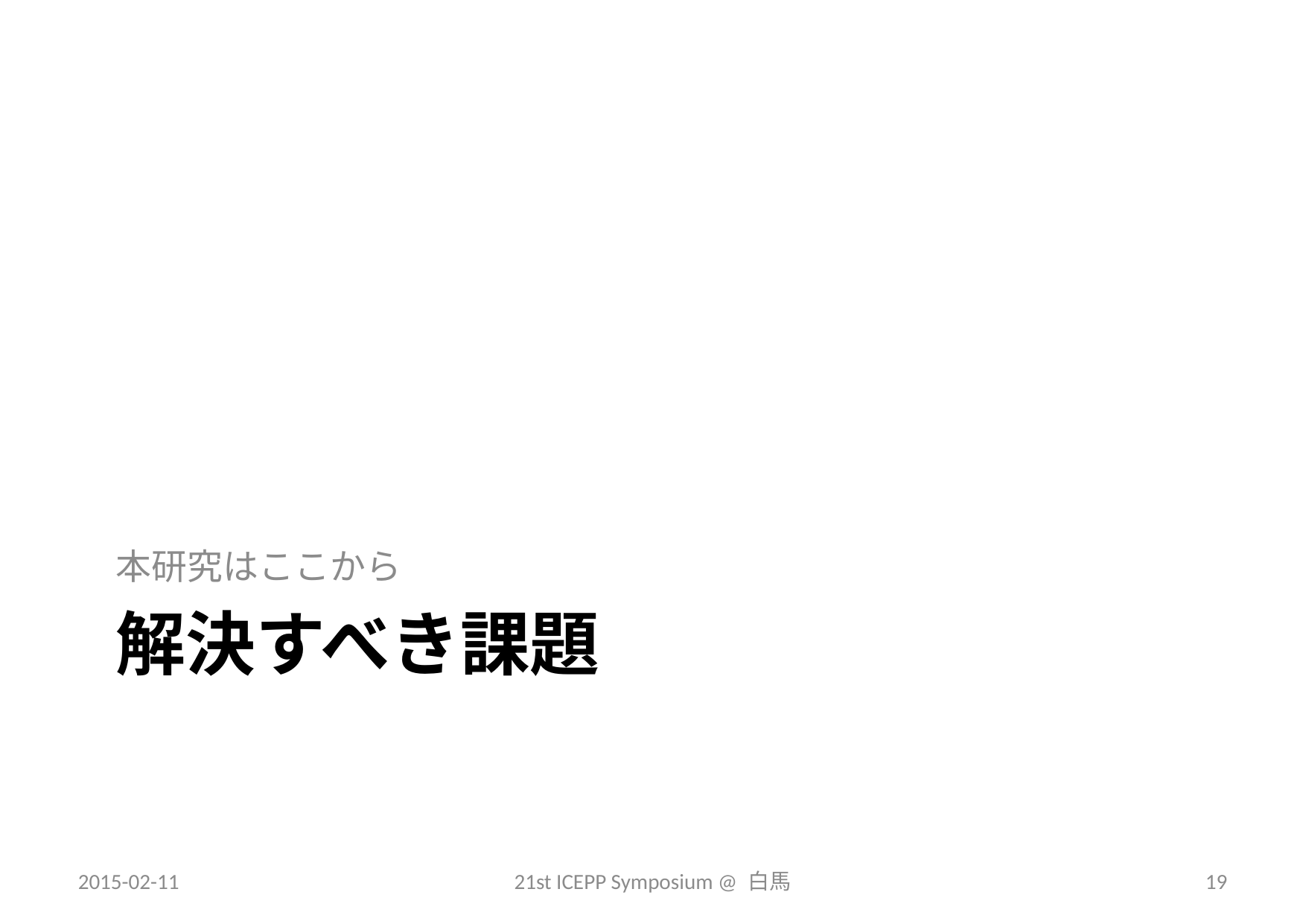

本研究はここから
# 解決すべき課題
2015-02-11
21st ICEPP Symposium @ 白馬
19